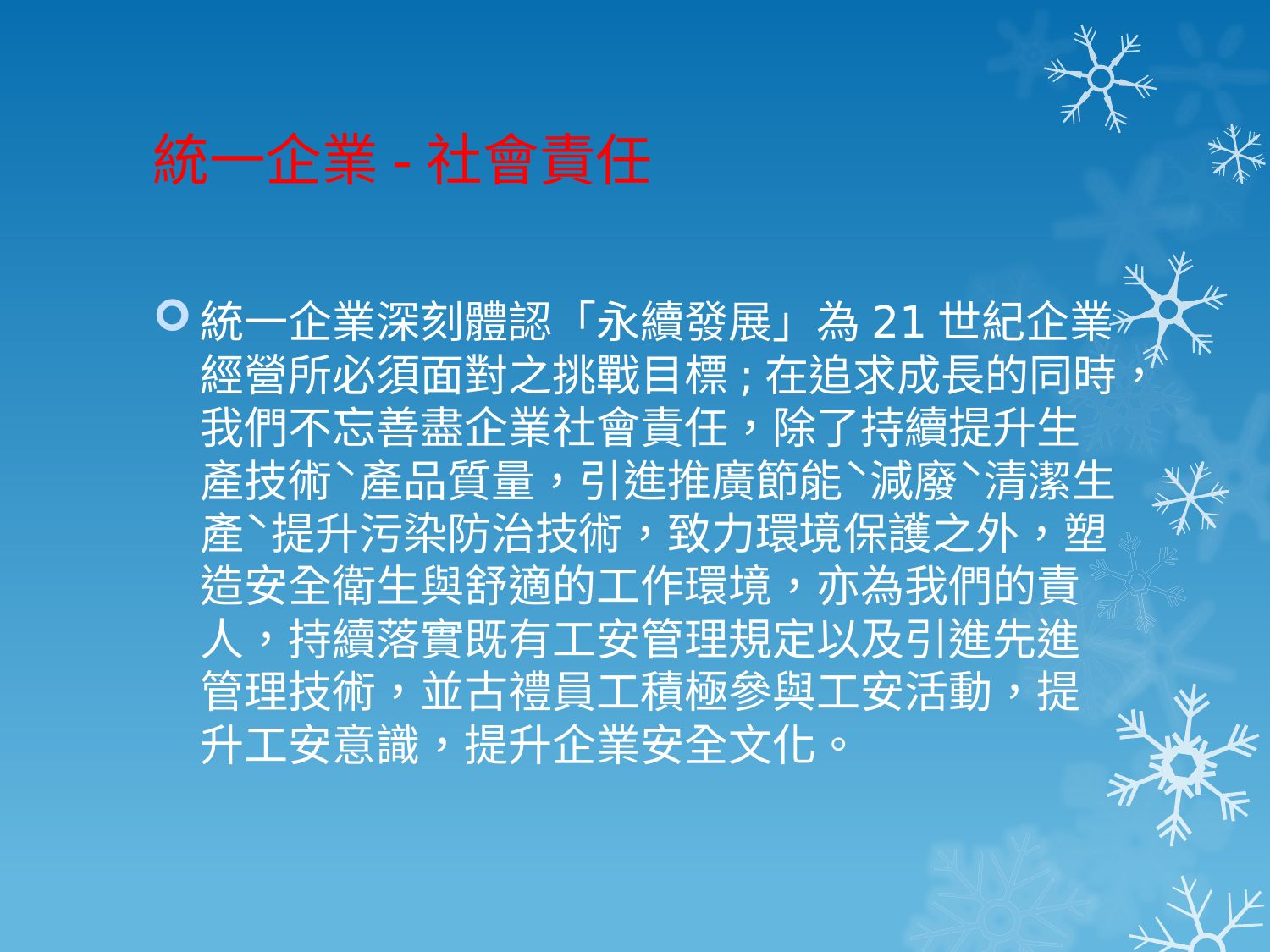

# 統一企業-社會責任
統一企業深刻體認「永續發展」為21世紀企業經營所必須面對之挑戰目標;在追求成長的同時，我們不忘善盡企業社會責任，除了持續提升生產技術ˋ產品質量，引進推廣節能ˋ減廢ˋ清潔生產ˋ提升污染防治技術，致力環境保護之外，塑造安全衛生與舒適的工作環境，亦為我們的責人，持續落實既有工安管理規定以及引進先進管理技術，並古禮員工積極參與工安活動，提升工安意識，提升企業安全文化。